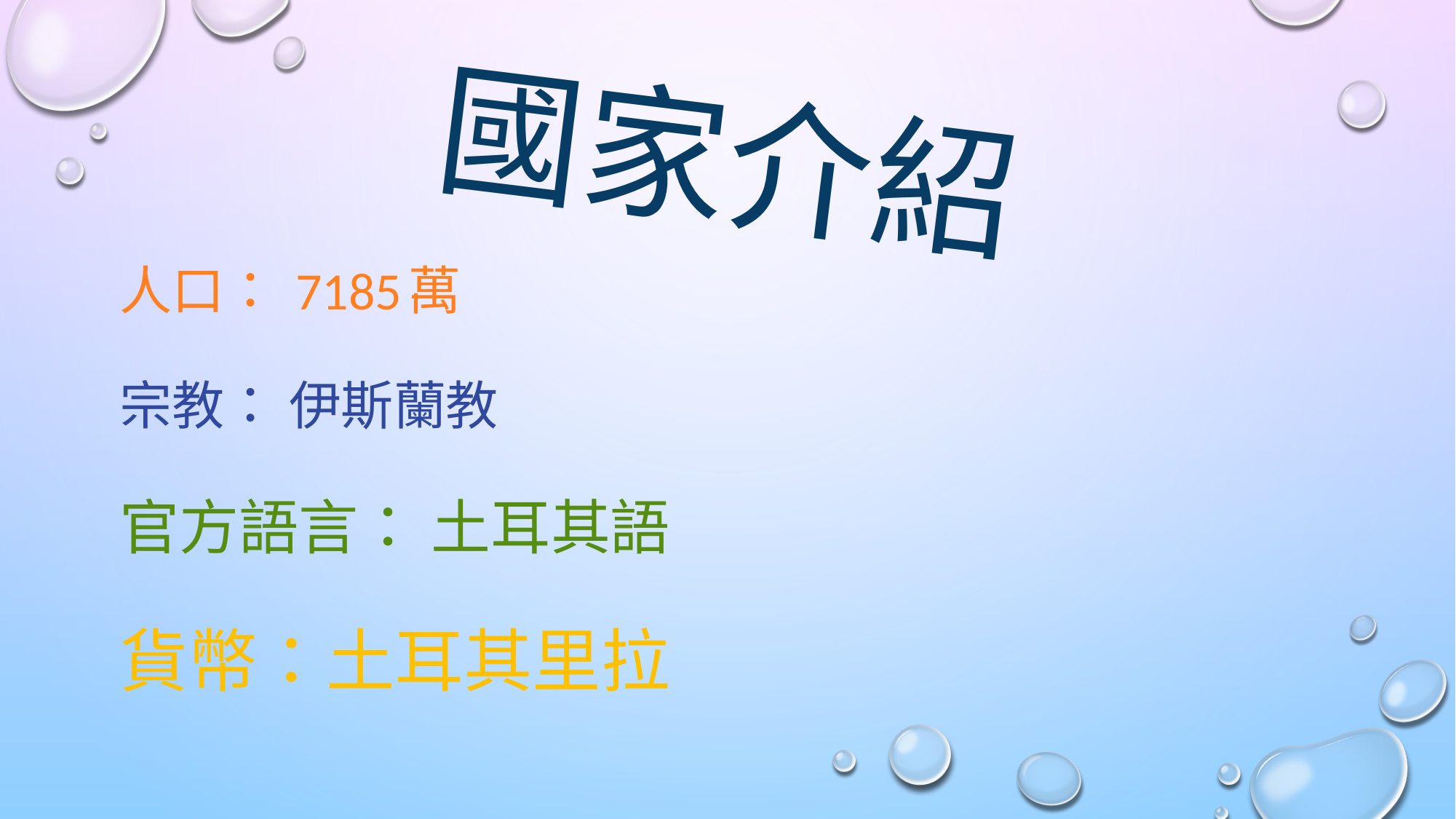

# 國家介紹
人口： 7185萬

宗教： 伊斯蘭教

官方語言： 土耳其語

貨幣：土耳其里拉